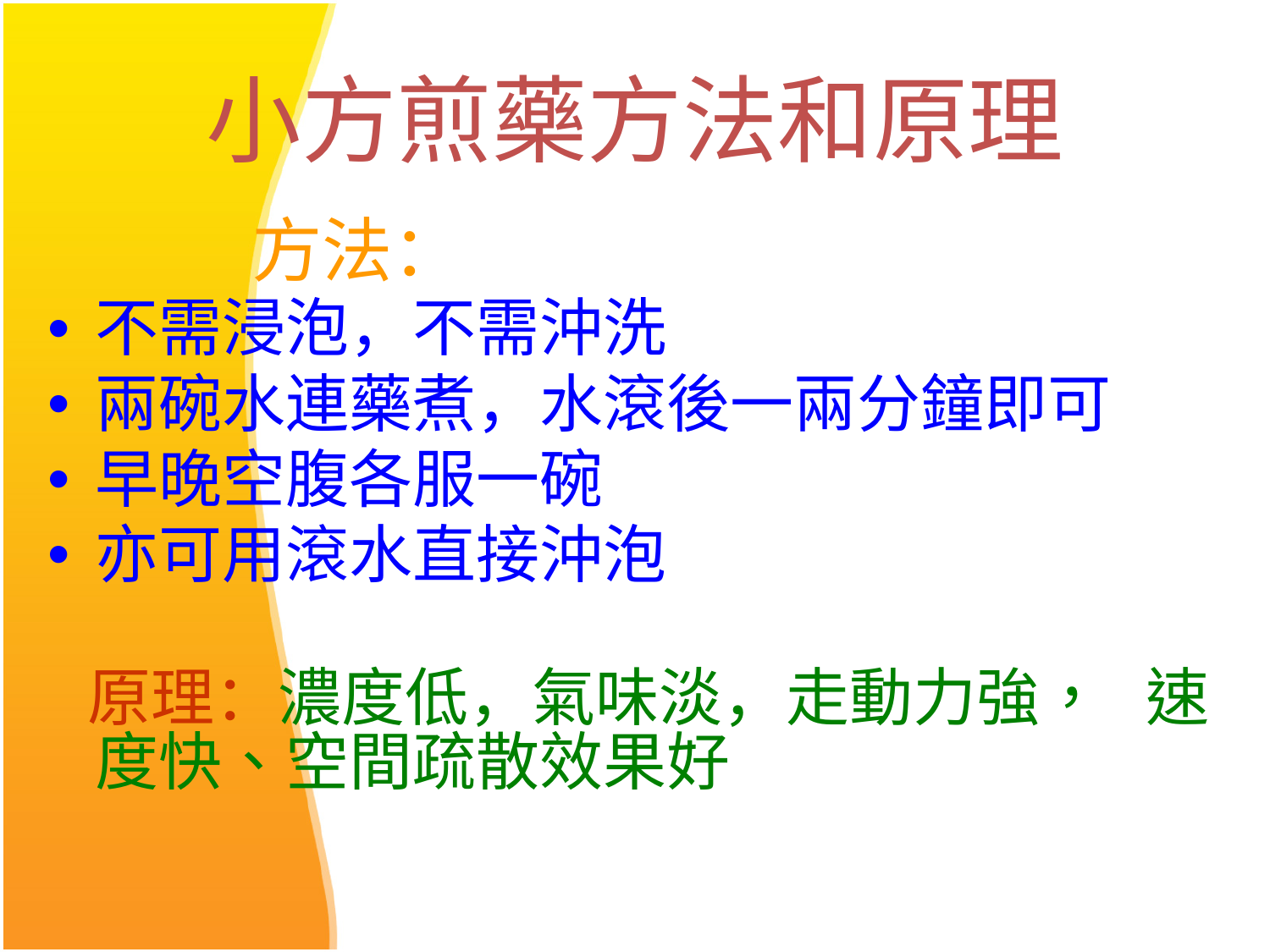

# 小方煎藥方法和原理
                         方法：
不需浸泡，不需沖洗
兩碗水連藥煮，水滾後一兩分鐘即可
早晚空腹各服一碗
亦可用滾水直接沖泡

    原理：濃度低，氣味淡，走動力強，   速度快、空間疏散效果好